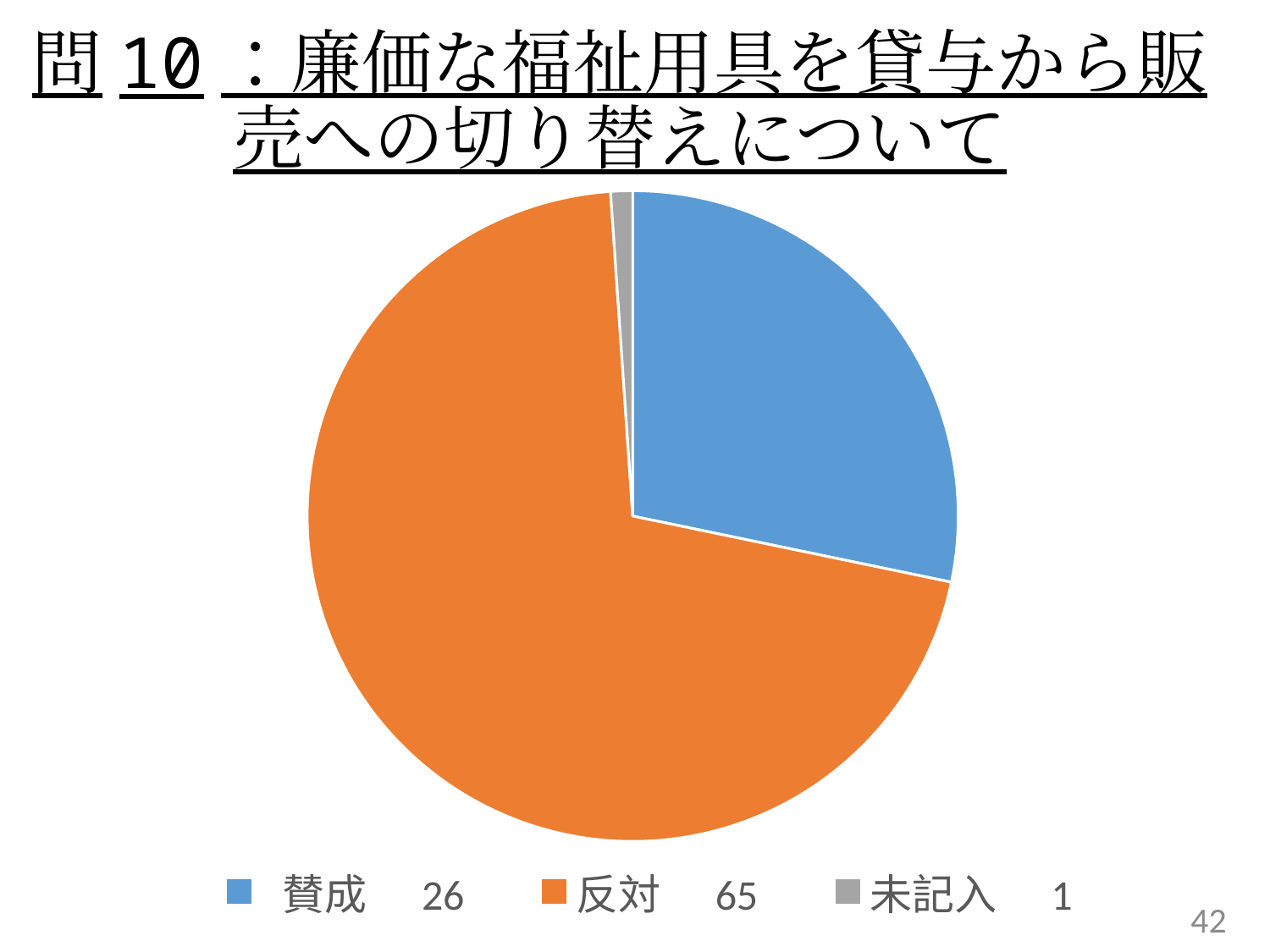

# 問10：廉価な福祉用具を貸与から販売への切り替えについて

### Chart

| Category |  |
|---|---|
|  賛成　26 | 26.0 |
| 反対　65 | 65.0 |
| 未記入　1 | 1.0 |
42